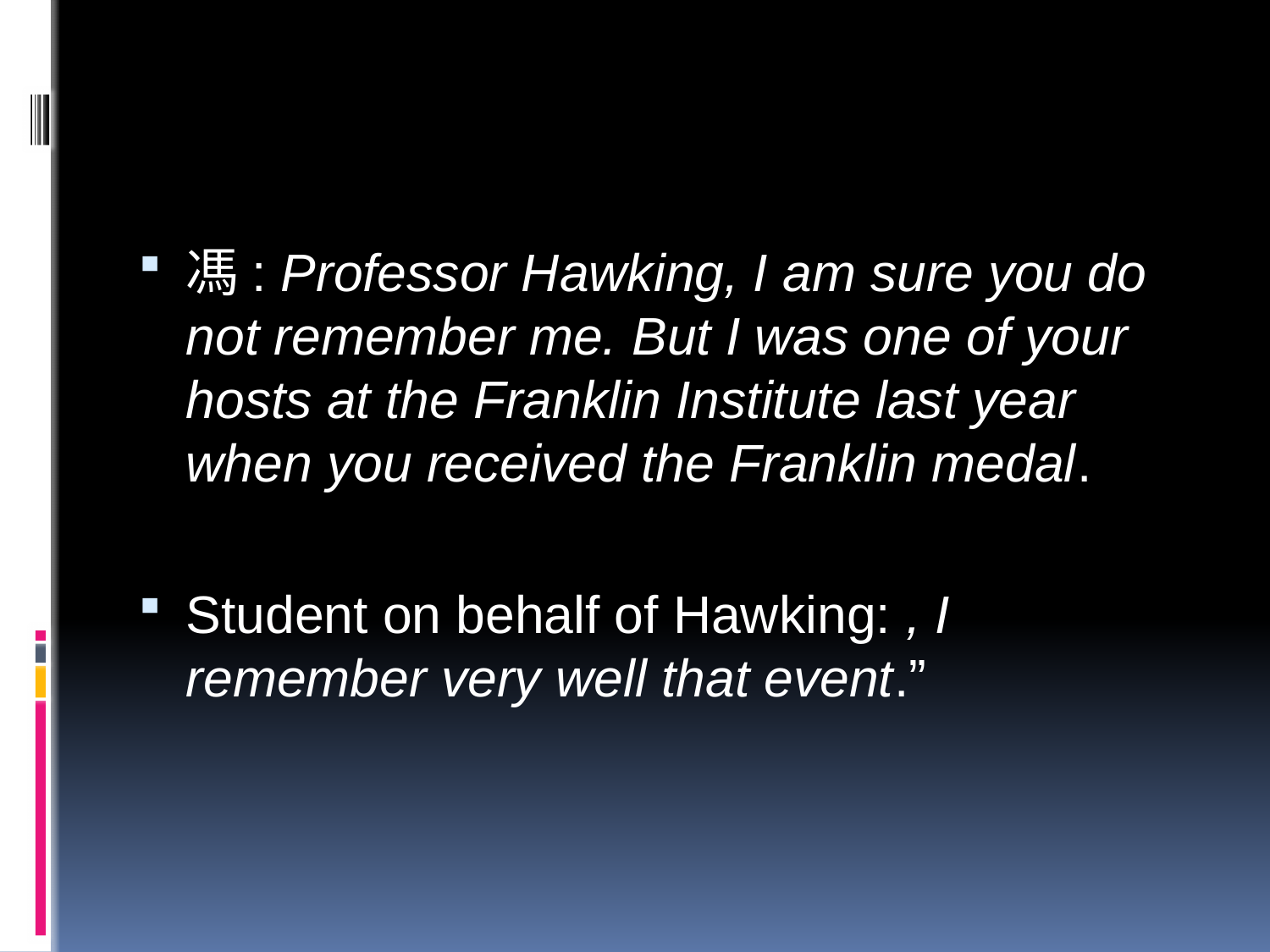

#
馮: Professor Hawking, I am sure you do not remember me. But I was one of your hosts at the Franklin Institute last year when you received the Franklin medal.

Student on behalf of Hawking: , I remember very well that event.”